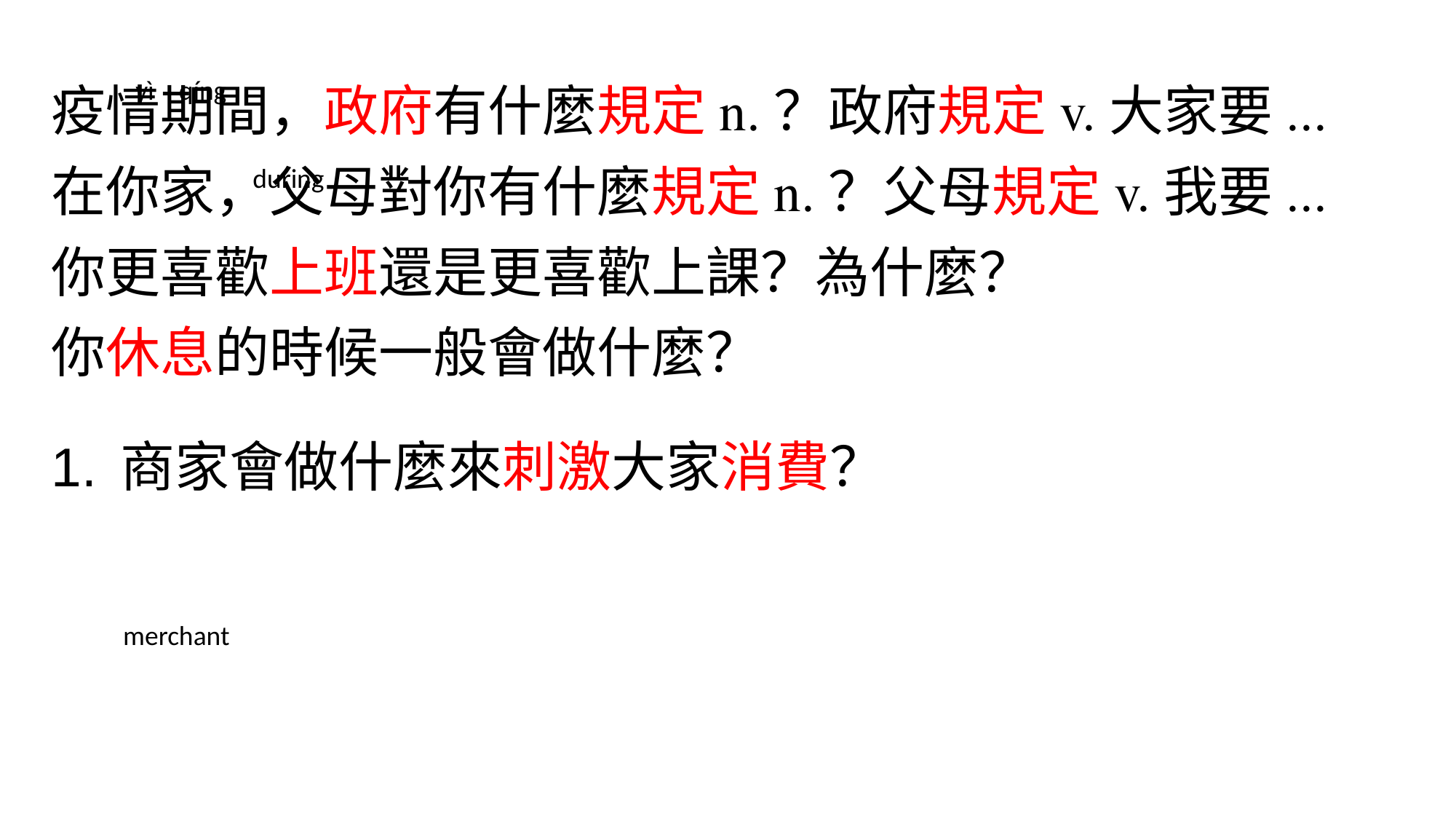

yì    qíng
疫情期間，政府有什麼規定n.？政府規定v.大家要...
在你家，父母對你有什麼規定n.？父母規定v.我要...
你更喜歡上班還是更喜歡上課？為什麼？
你休息的時候一般會做什麼？
商家會做什麼來刺激大家消費？
during
merchant